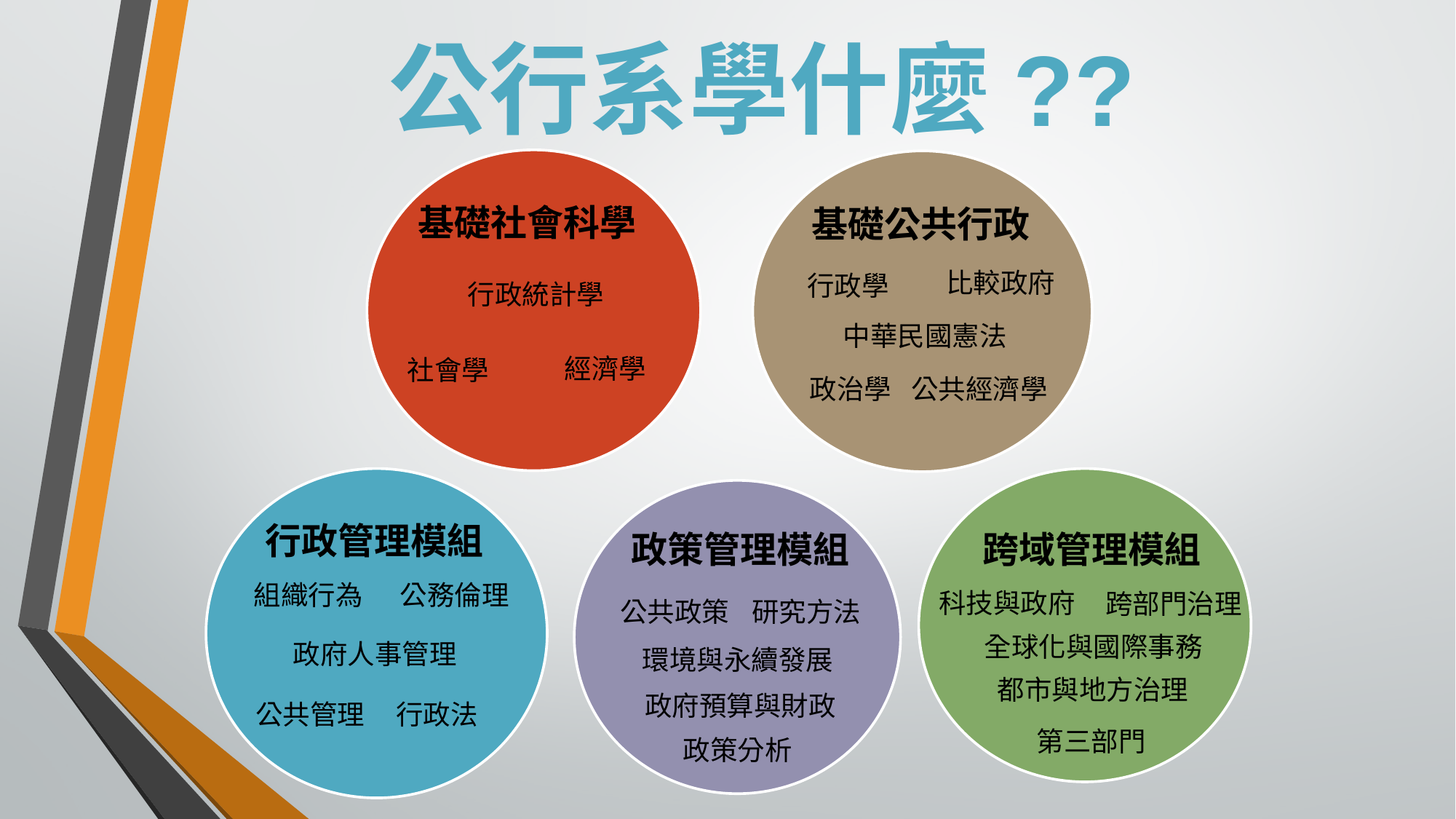

公行系學什麼??

基礎社會科學
基礎公共行政
比較政府
行政學
行政統計學
中華民國憲法
經濟學
社會學
政治學
公共經濟學

行政管理模組
政策管理模組
跨域管理模組
組織行為
公務倫理
科技與政府
跨部門治理
公共政策
研究方法
全球化與國際事務
政府人事管理
環境與永續發展
都市與地方治理
政府預算與財政
公共管理
行政法
第三部門
政策分析